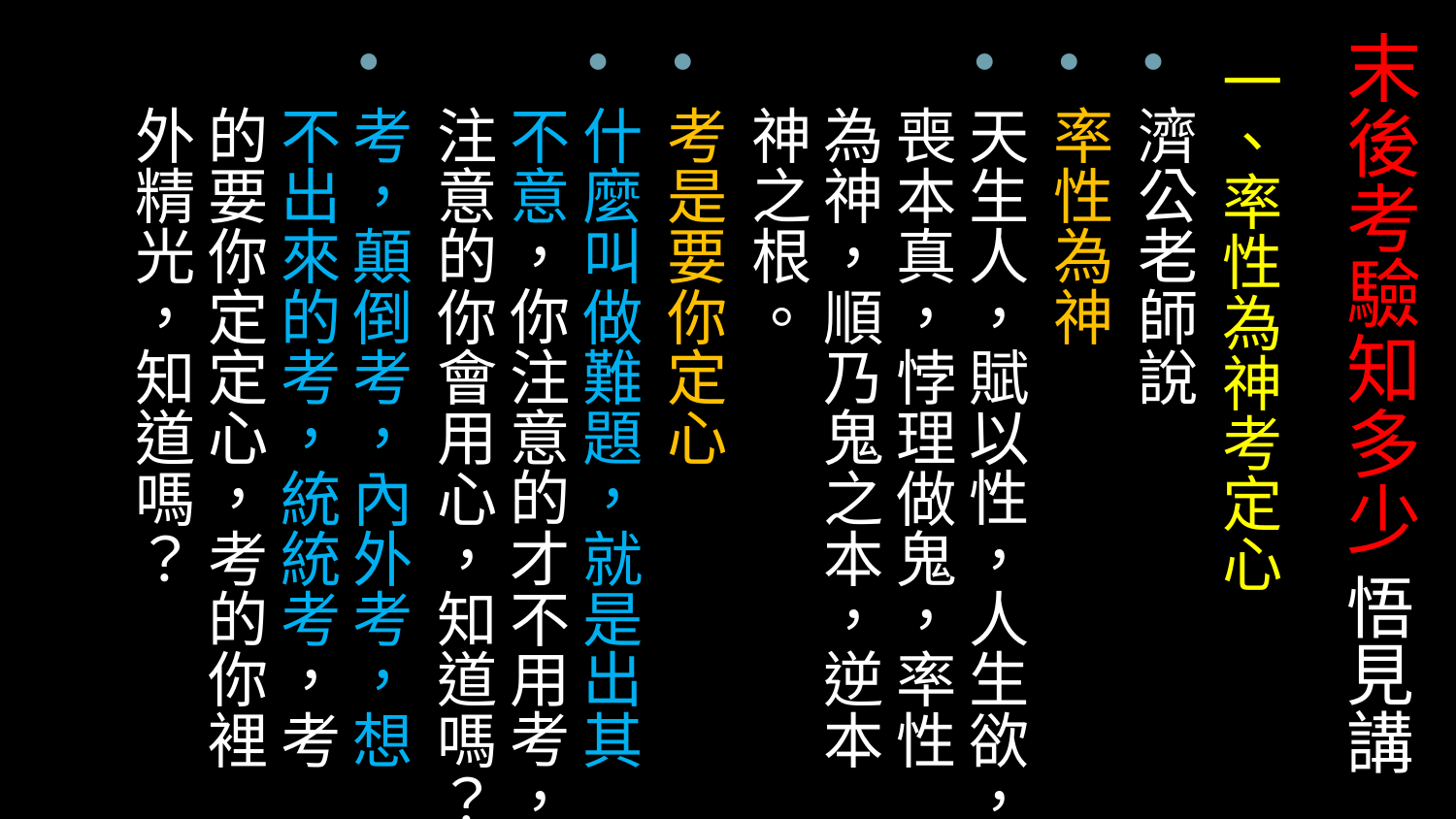

# 末後考驗知多少 悟見講
一、率性為神考定心
濟公老師說
率性為神
天生人，賦以性，人生欲，喪本真，悖理做鬼，率性為神，順乃鬼之本，逆本神之根。
考是要你定心
什麼叫做難題，就是出其不意，你注意的才不用考，注意的你會用心，知道嗎？
考，顛倒考，內外考，想不出來的考，統統考，考的要你定定心，考的你裡外精光，知道嗎？